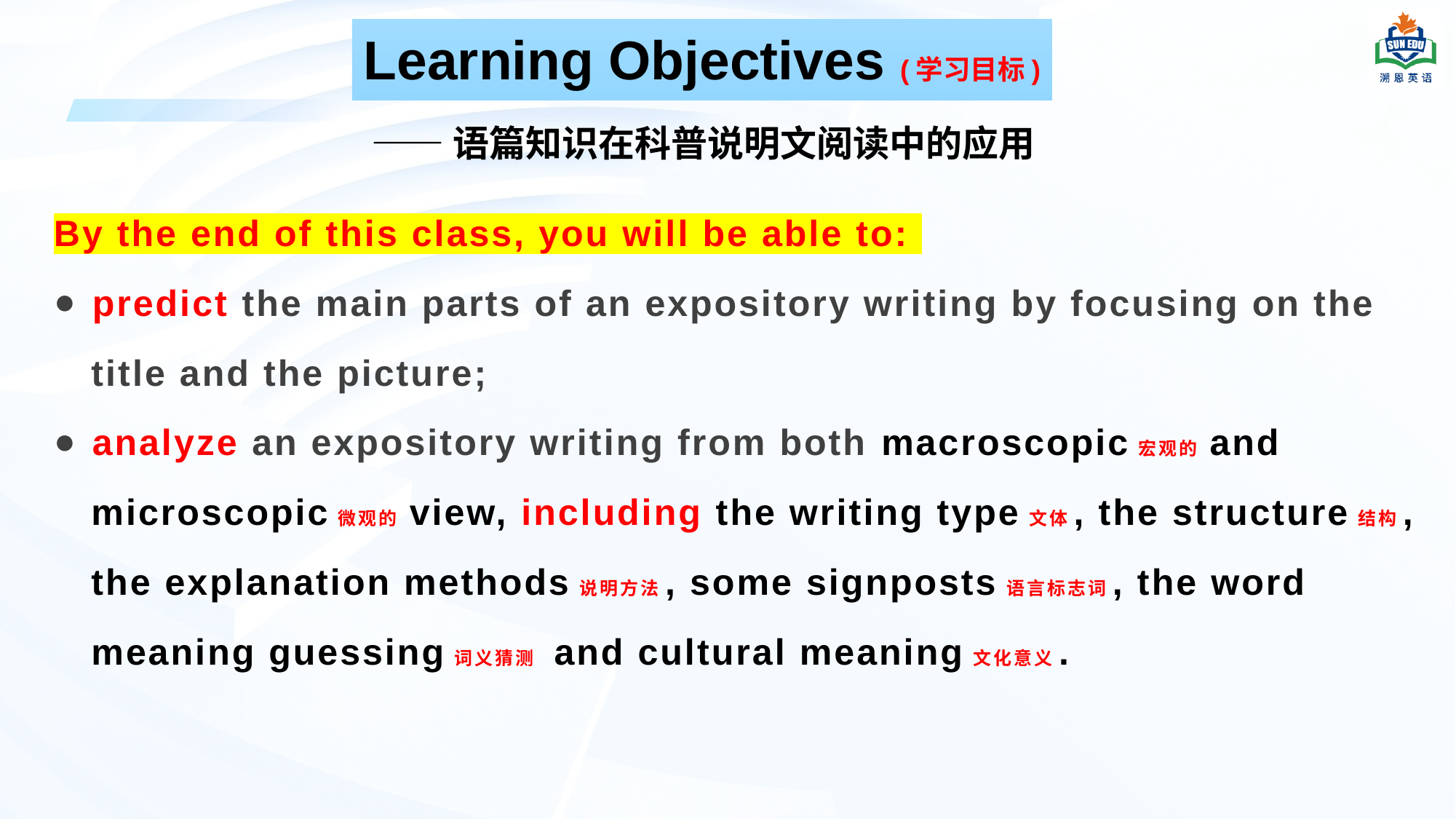

Learning Objectives (学习目标)
——语篇知识在科普说明文阅读中的应用
By the end of this class, you will be able to:
 predict the main parts of an expository writing by focusing on the
   title and the picture;
 analyze an expository writing from both macroscopic宏观的 and
   microscopic微观的 view, including the writing type文体, the structure结构,
   the explanation methods说明方法, some signposts语言标志词, the word
   meaning guessing词义猜测 and cultural meaning文化意义.